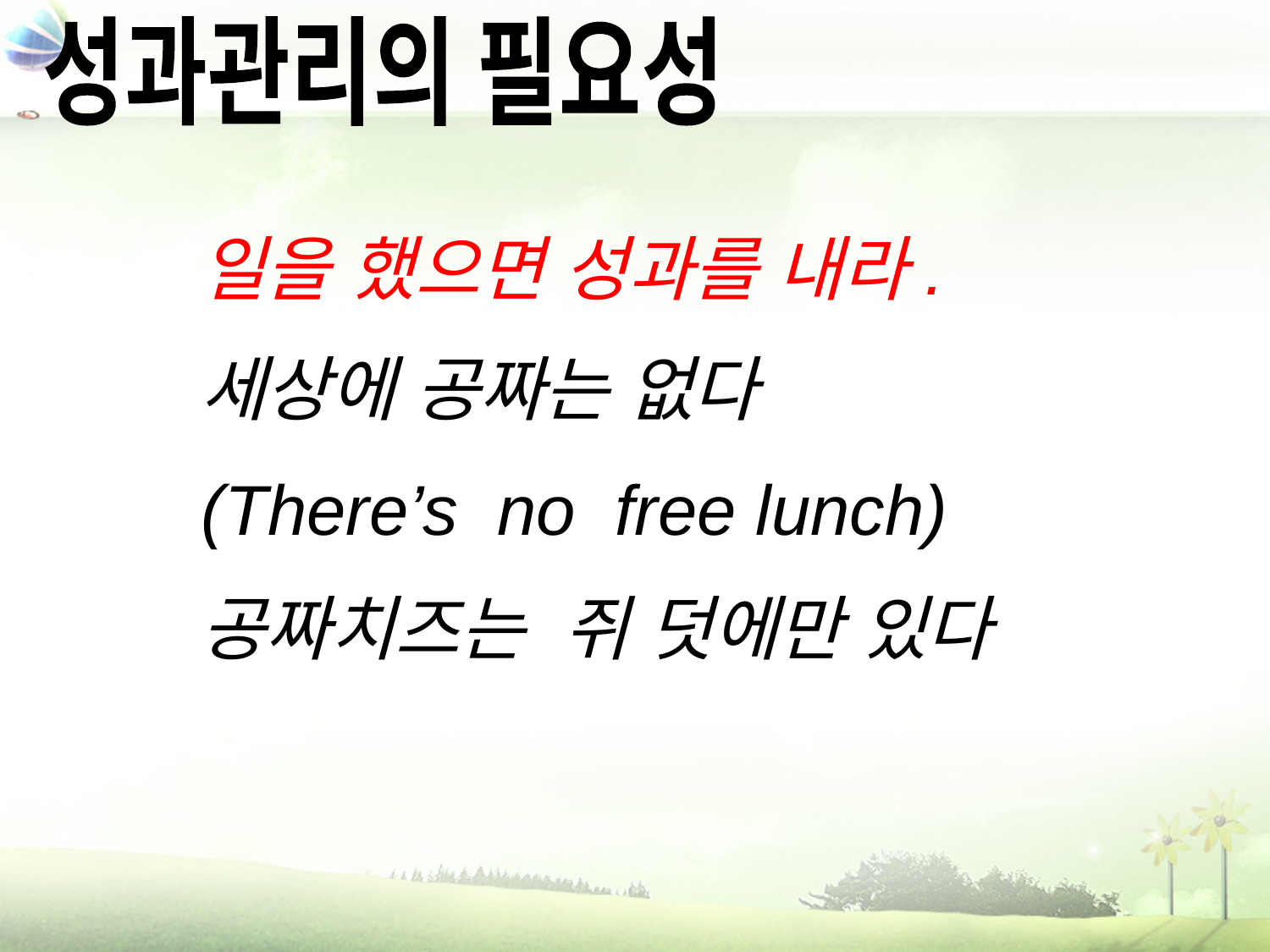

성과관리의 필요성
일을 했으면 성과를 내라.
세상에 공짜는 없다
(There’s  no  free lunch)
공짜치즈는  쥐 덧에만 있다